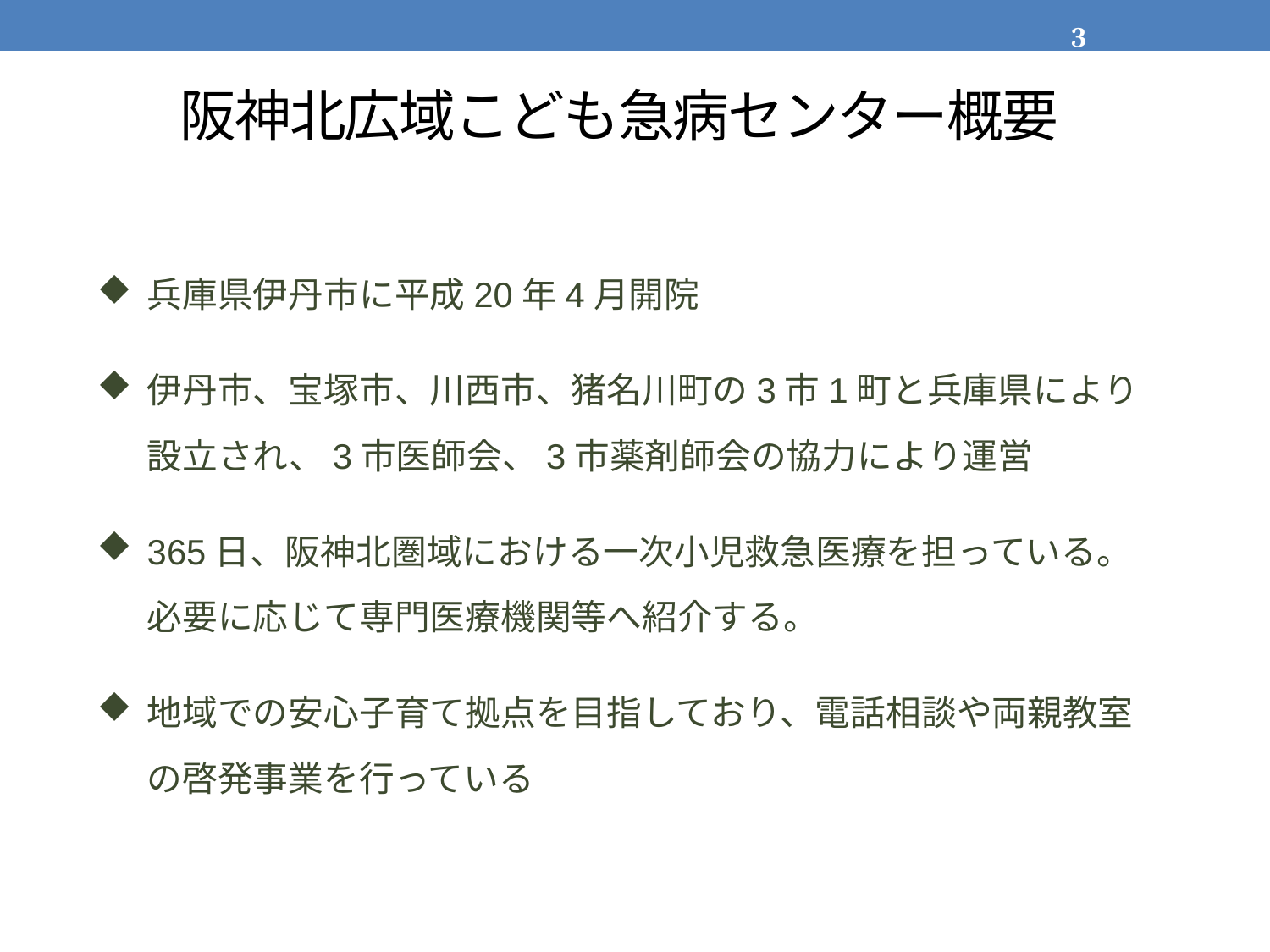

3
# 阪神北広域こども急病センター概要
兵庫県伊丹市に平成20年4月開院
伊丹市、宝塚市、川西市、猪名川町の3市1町と兵庫県により設立され、3市医師会、3市薬剤師会の協力により運営
365日、阪神北圏域における一次小児救急医療を担っている。必要に応じて専門医療機関等へ紹介する。
地域での安心子育て拠点を目指しており、電話相談や両親教室の啓発事業を行っている